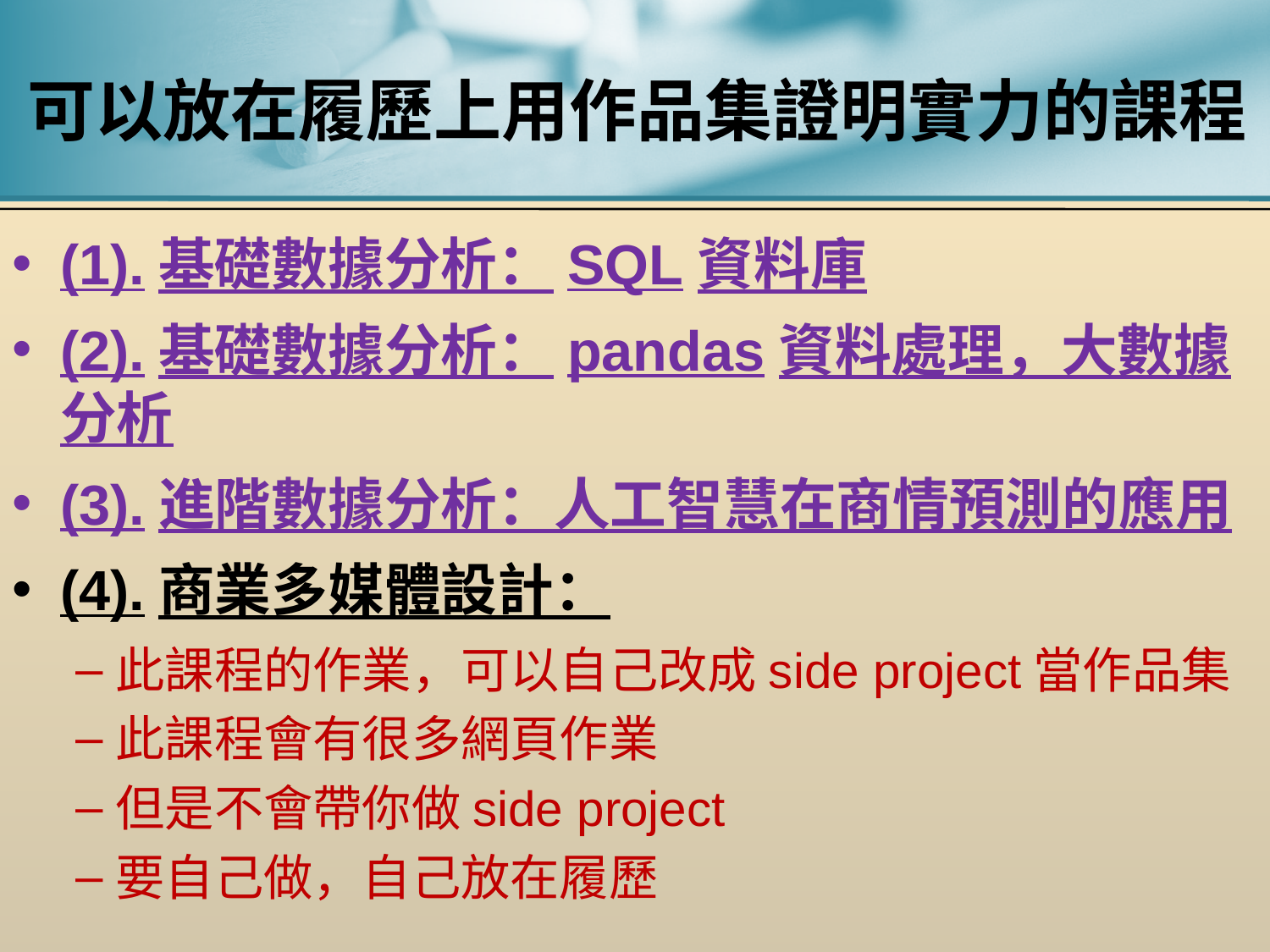

# 可以放在履歷上用作品集證明實力的課程
(1).基礎數據分析：SQL資料庫
(2).基礎數據分析：pandas資料處理，大數據分析
(3).進階數據分析：人工智慧在商情預測的應用
(4).商業多媒體設計：
此課程的作業，可以自己改成side project當作品集
此課程會有很多網頁作業
但是不會帶你做side project
要自己做，自己放在履歷